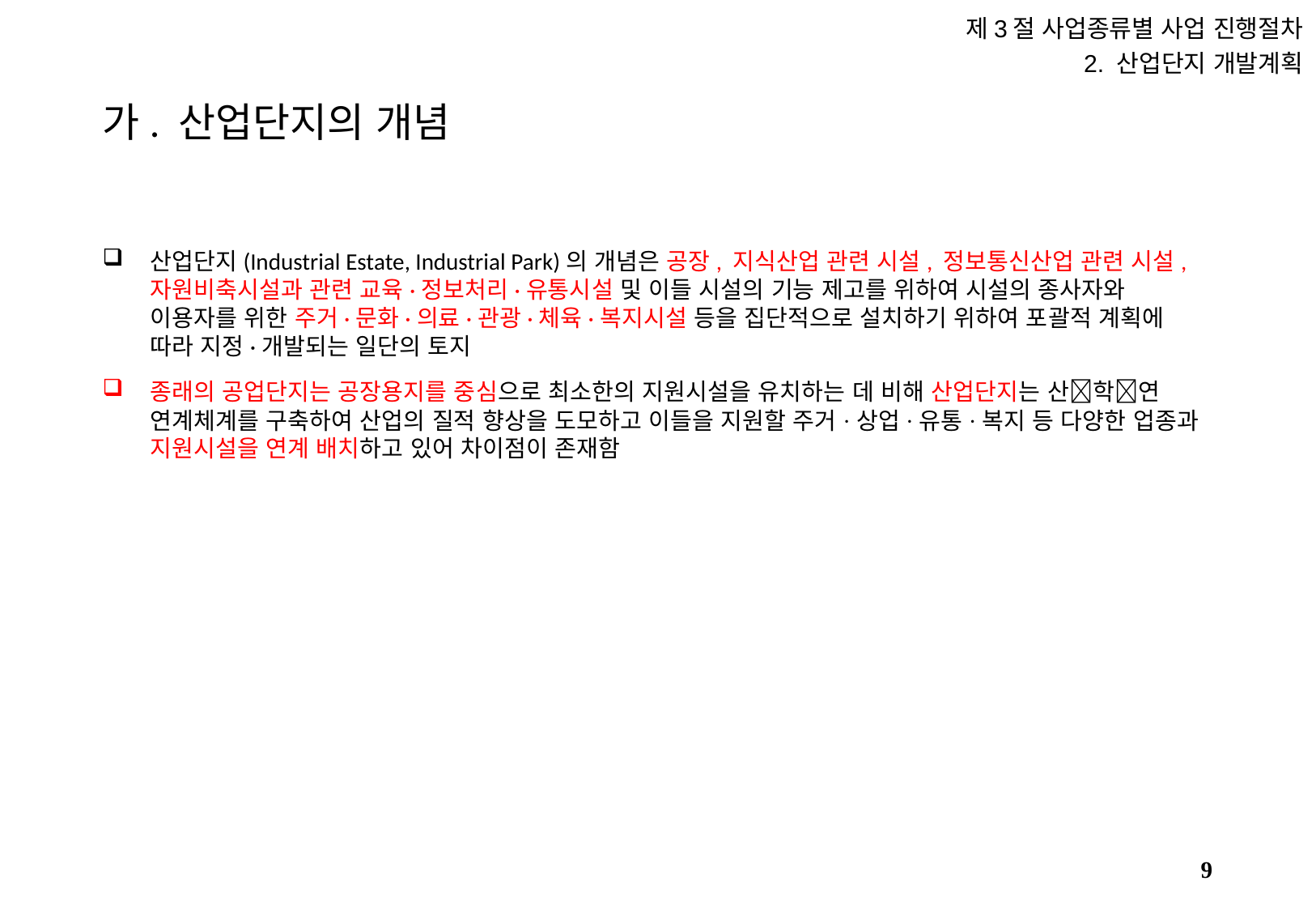

제3절 사업종류별 사업 진행절차
2. 산업단지 개발계획
# 가. 산업단지의 개념
산업단지(Industrial Estate, Industrial Park)의 개념은 공장, 지식산업 관련 시설, 정보통신산업 관련 시설, 자원비축시설과 관련 교육·정보처리·유통시설 및 이들 시설의 기능 제고를 위하여 시설의 종사자와 이용자를 위한 주거·문화·의료·관광·체육·복지시설 등을 집단적으로 설치하기 위하여 포괄적 계획에 따라 지정·개발되는 일단의 토지
종래의 공업단지는 공장용지를 중심으로 최소한의 지원시설을 유치하는 데 비해 산업단지는 산⋅학⋅연 연계체계를 구축하여 산업의 질적 향상을 도모하고 이들을 지원할 주거·상업·유통·복지 등 다양한 업종과 지원시설을 연계 배치하고 있어 차이점이 존재함
9